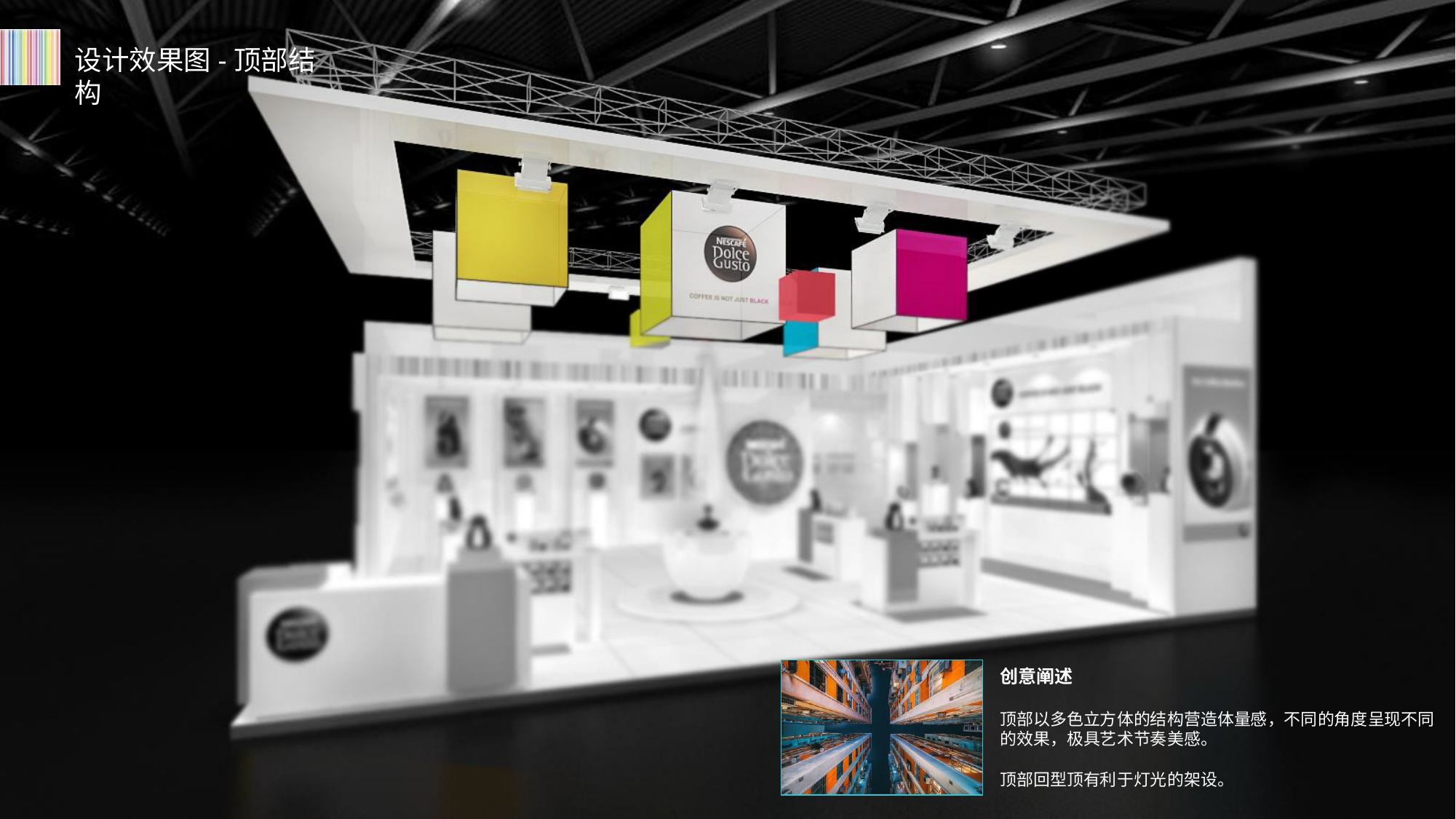

# 设计效果图-顶部结构

创意阐述
顶部以多色立方体的结构营造体量感，不同的角度呈现不同 的效果，极具艺术节奏美感。

顶部回型顶有利于灯光的架设。